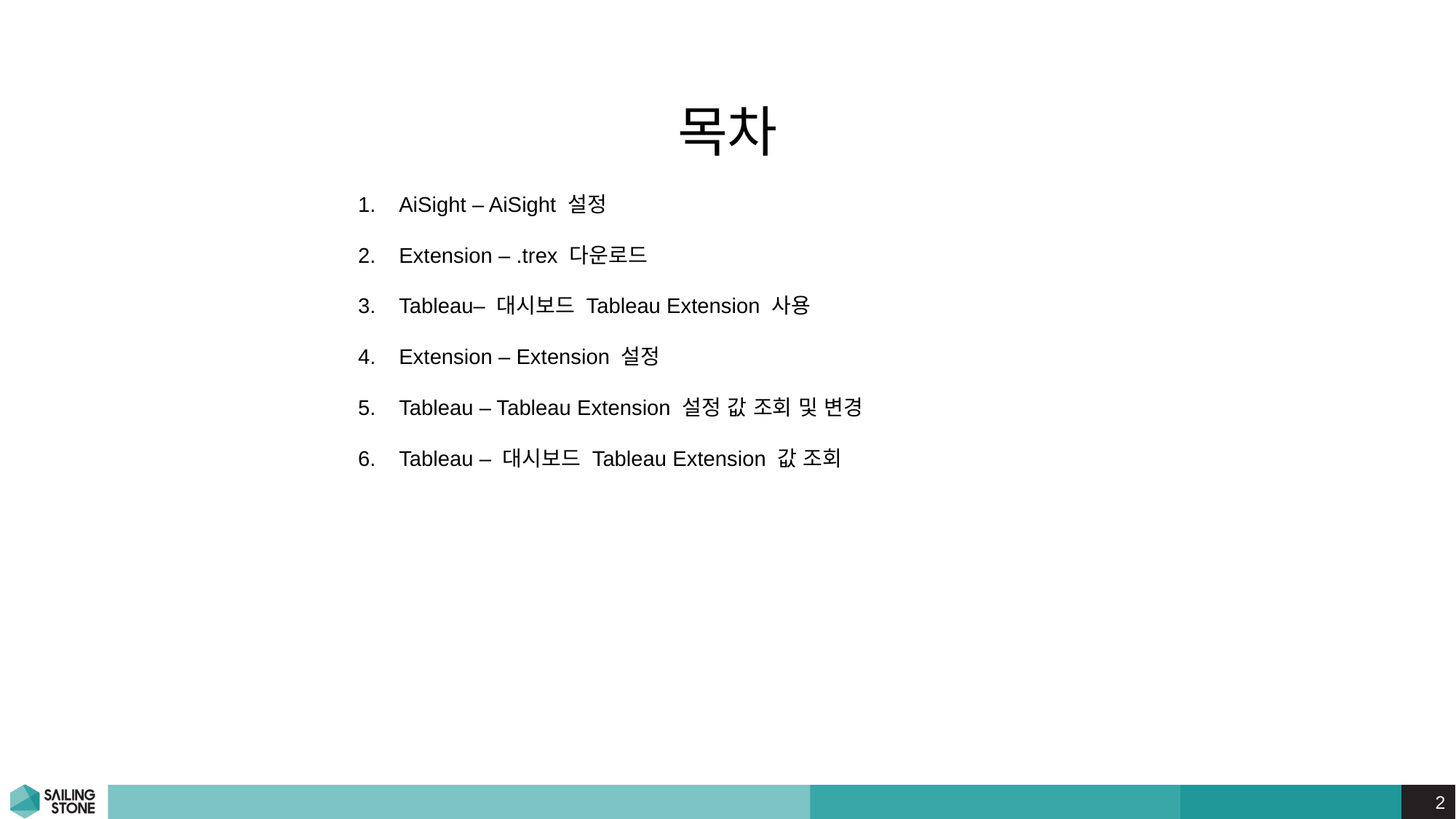

목차
AiSight – AiSight 설정
Extension – .trex 다운로드
Tableau– 대시보드 Tableau Extension 사용
Extension – Extension 설정
Tableau – Tableau Extension 설정 값 조회 및 변경
Tableau – 대시보드 Tableau Extension 값 조회
2